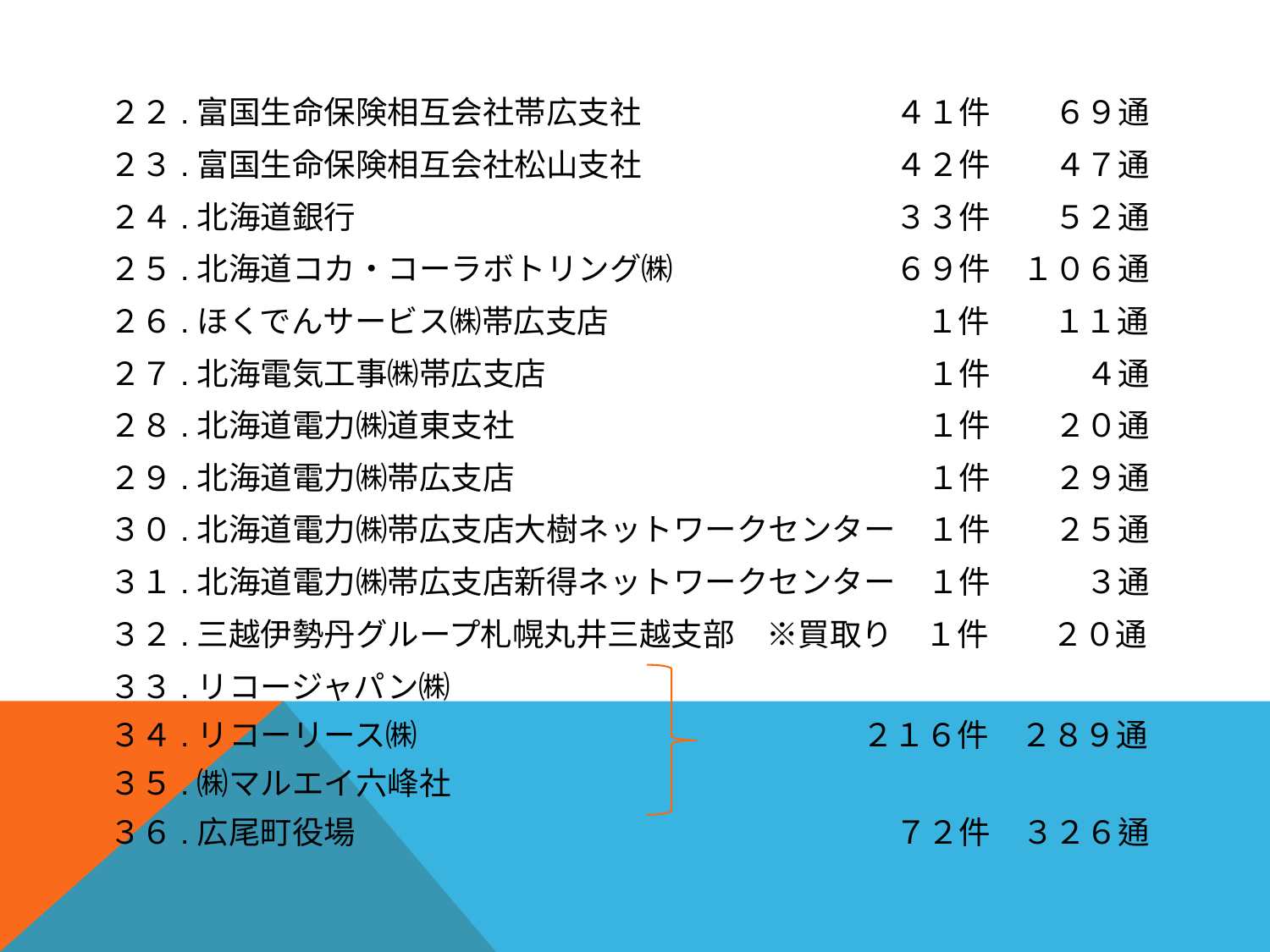

２２.富国生命保険相互会社帯広支社　　　　　　　　４１件　　６９通
　２３.富国生命保険相互会社松山支社　　　　　　　　４２件　　４７通
　２４.北海道銀行　　　　　　　　　　　　　　　　　３３件　　５２通
　２５.北海道コカ・コーラボトリング㈱　　　　　　　６９件　１０６通
　２６.ほくでんサービス㈱帯広支店　　　　　　　　　　１件　　１１通
　２７.北海電気工事㈱帯広支店　　　　　　　　　　　　１件　　　４通
　２８.北海道電力㈱道東支社　　　　　　　　　　　　　１件　　２０通
　２９.北海道電力㈱帯広支店　　　　　　　　　　　　　１件　　２９通
　３０.北海道電力㈱帯広支店大樹ネットワークセンター　１件　　２５通
　３１.北海道電力㈱帯広支店新得ネットワークセンター　１件　　　３通
　３２.三越伊勢丹グループ札幌丸井三越支部　※買取り　１件　　２０通
　３３.リコージャパン㈱
　３４.リコーリース㈱　　　　　　　　　　　　　　２１６件　２８９通
　３５.㈱マルエイ六峰社
　３６.広尾町役場　　　　　　　　　　　　　　　　　７２件　３２６通